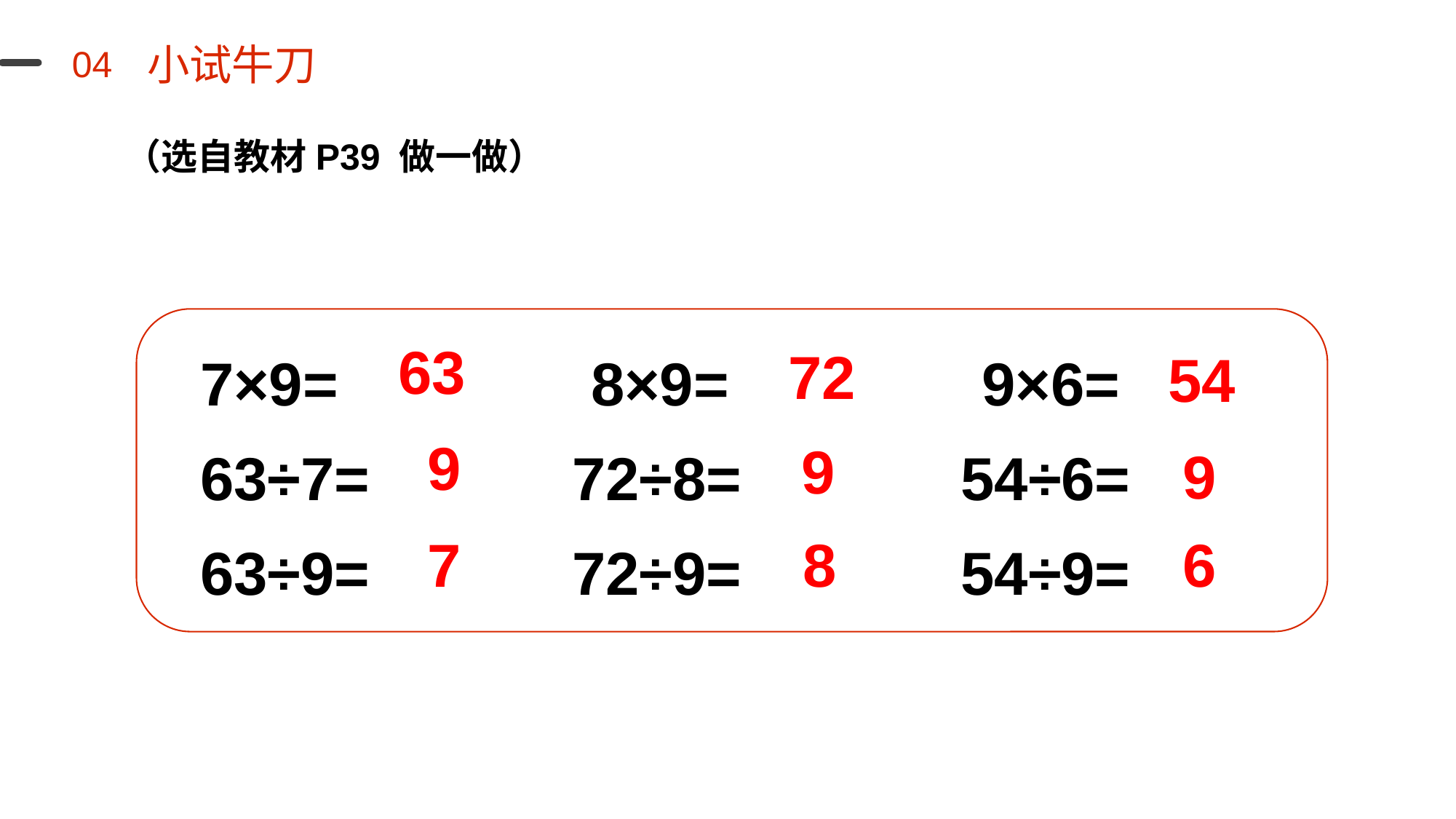

小试牛刀
04
（选自教材P39 做一做）

7×9=               8×9=               9×6=
63÷7=            72÷8=             54÷6=
63÷9=            72÷9=             54÷9=
63
72
54
9
9
9
7
8
6